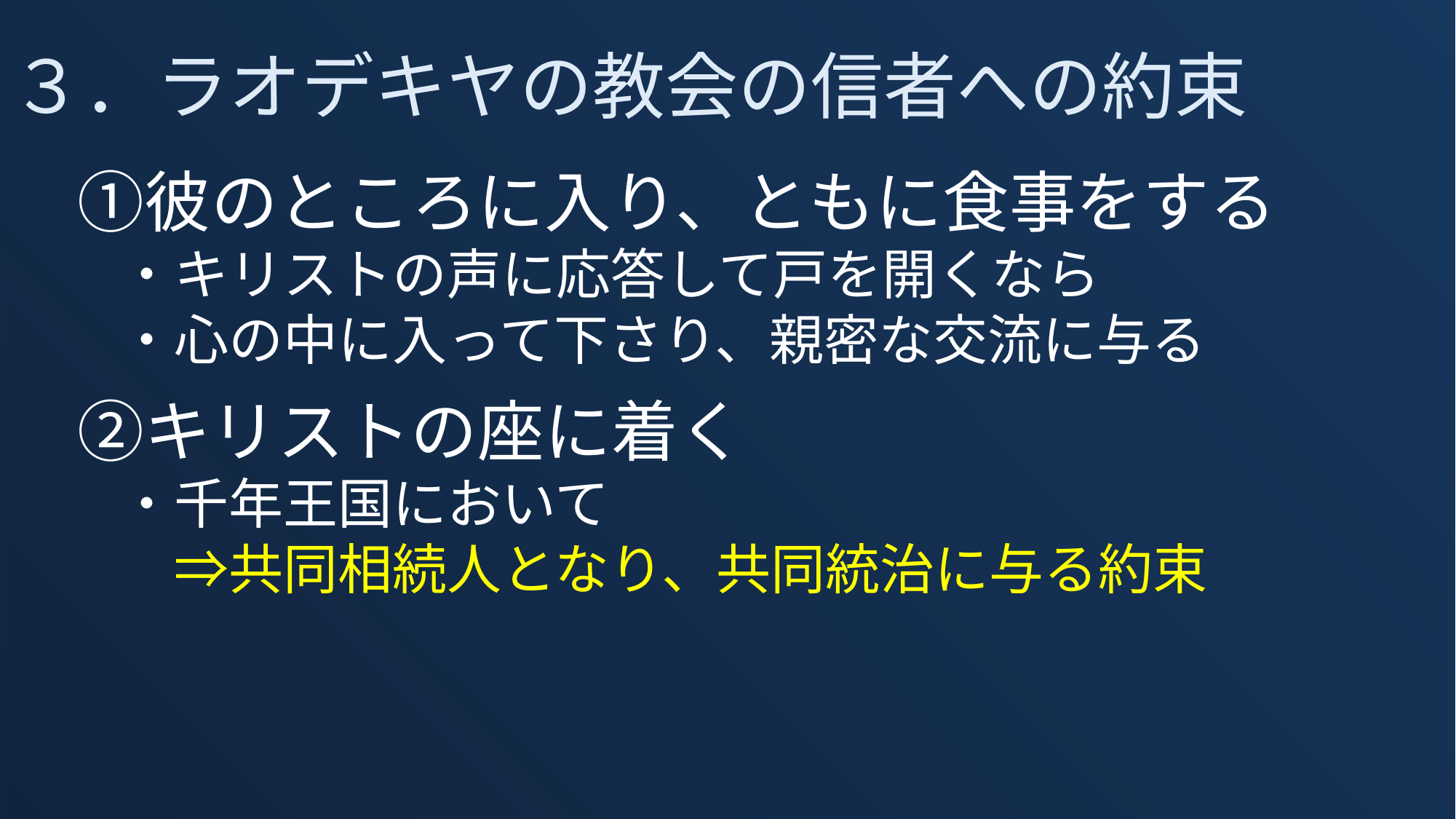

３．ラオデキヤの教会の信者への約束

　①彼のところに入り、ともに食事をする
　　・キリストの声に応答して戸を開くなら
　　・心の中に入って下さり、親密な交流に与る

　②キリストの座に着く
　　・千年王国において
　　　⇒共同相続人となり、共同統治に与る約束